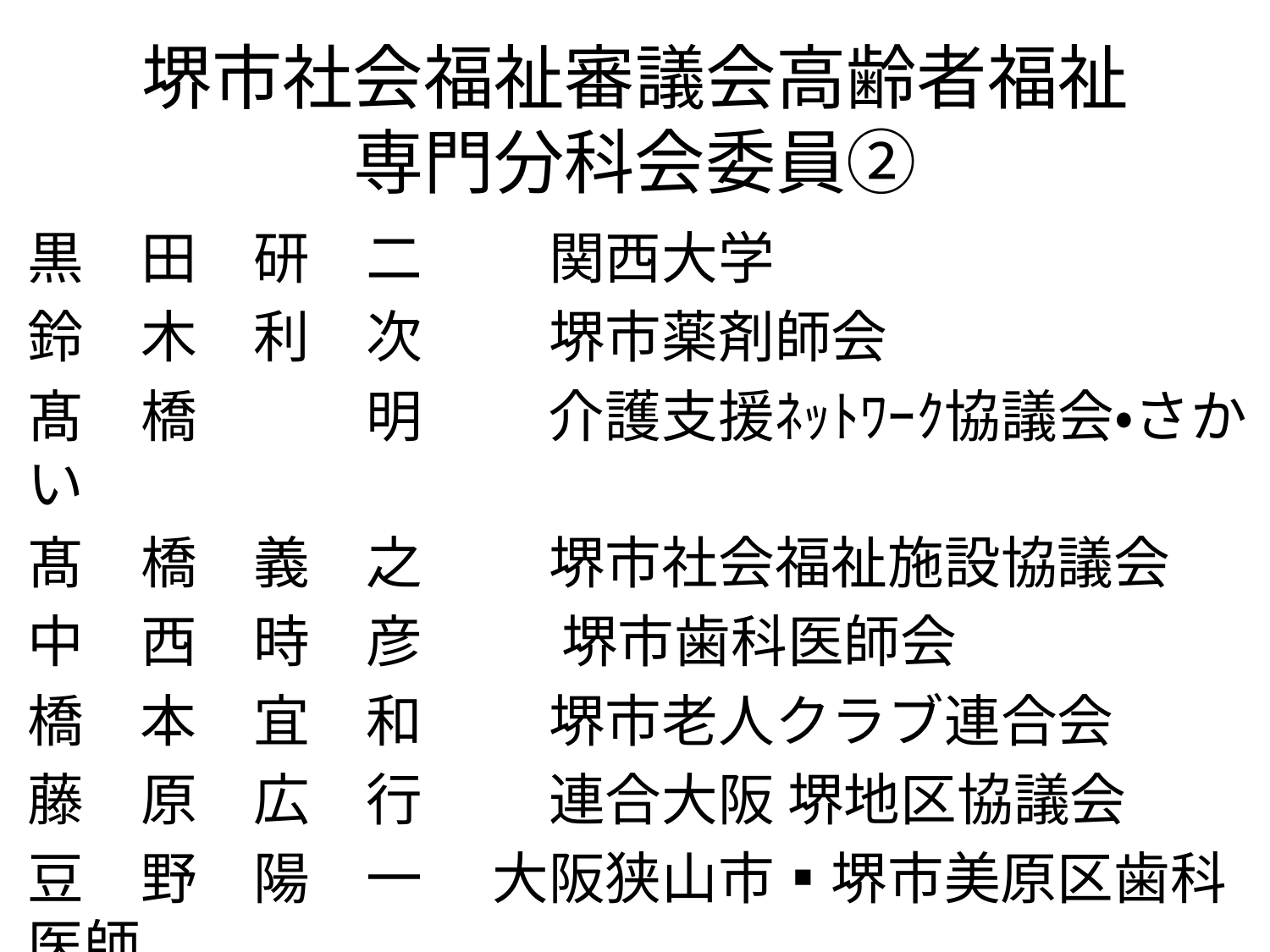

# 堺市社会福祉審議会高齢者福祉 専門分科会委員②
黒　田　研　二 　　関西大学
鈴　木　利　次 　　堺市薬剤師会
髙　橋　　　明 　　介護支援ﾈｯﾄﾜｰｸ協議会・さかい
髙　橋　義　之　　 堺市社会福祉施設協議会
中　西　時　彦 　　 堺市歯科医師会
橋　本　宜　和　　 堺市老人クラブ連合会
藤　原　広　行　　 連合大阪 堺地区協議会
豆　野　陽　一 　大阪狭山市▪堺市美原区歯科医師
宮　田　英　幸 　　大阪社会福祉士会